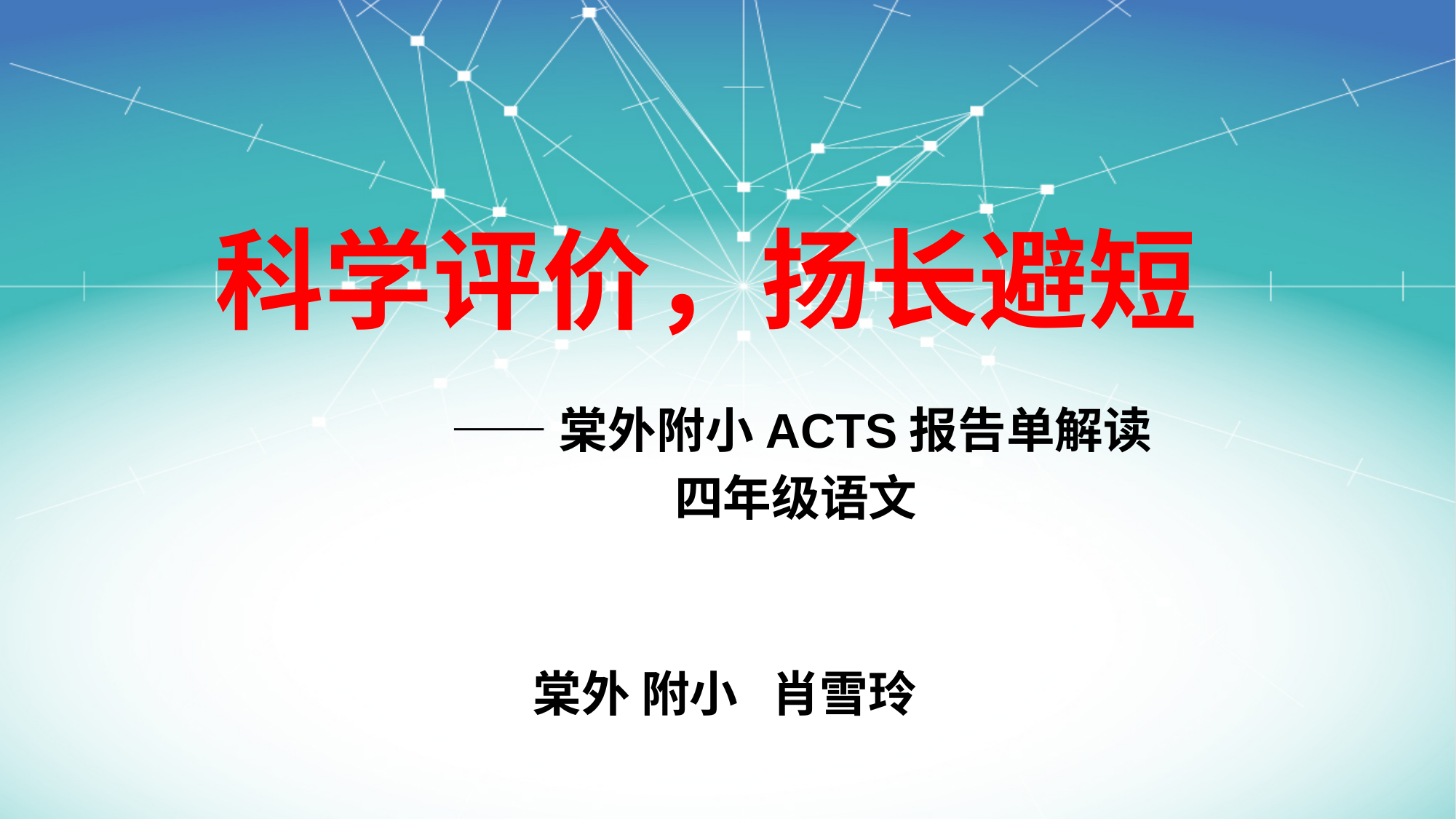

# 科学评价，扬长避短
——棠外附小ACTS报告单解读
四年级语文
棠外 附小   肖雪玲